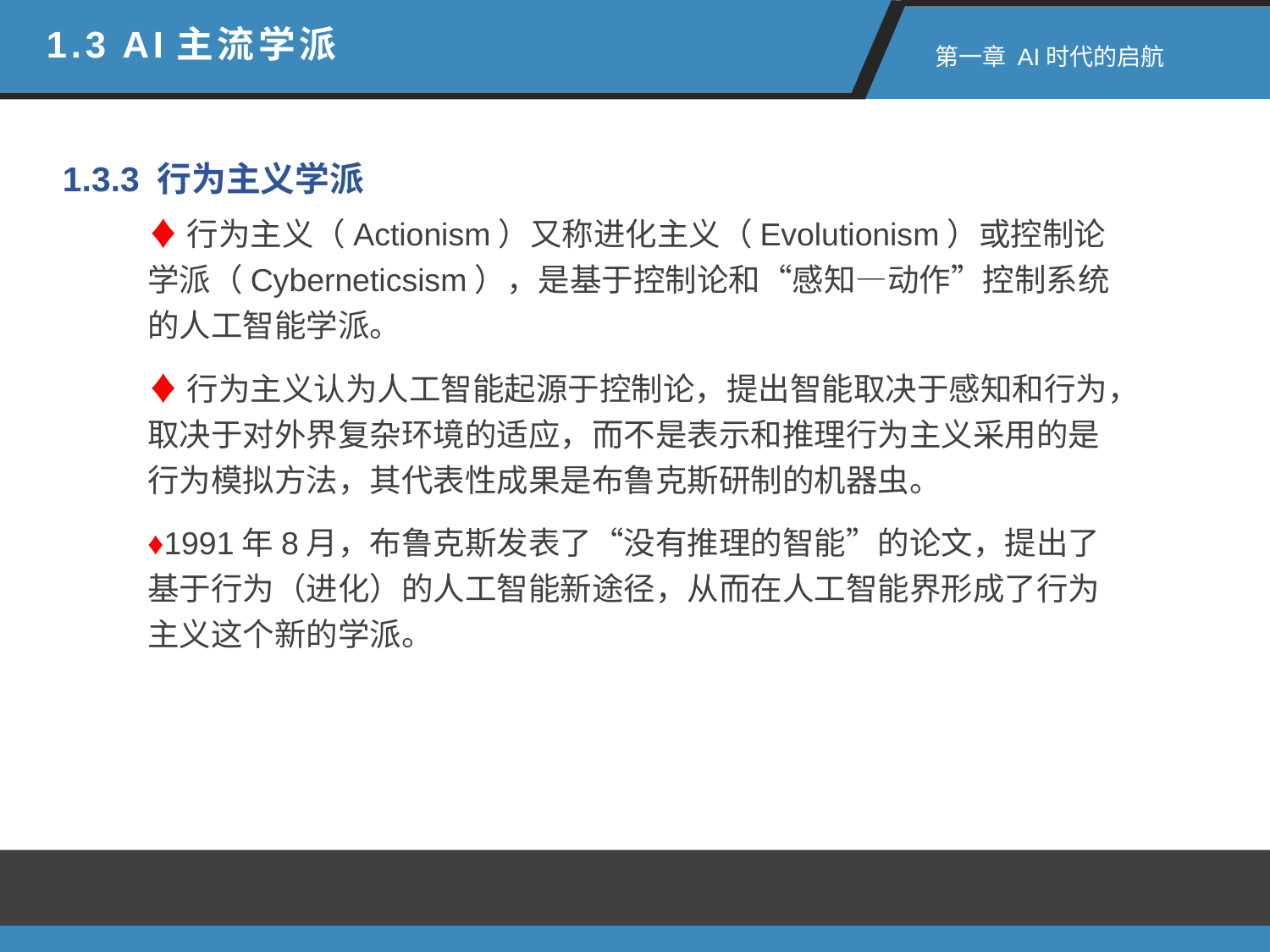

1.3 AI主流学派
  第一章 AI时代的启航
1.3.3 行为主义学派
♦行为主义（Actionism）又称进化主义（Evolutionism）或控制论学派（Cyberneticsism），是基于控制论和“感知—动作”控制系统的人工智能学派。
♦行为主义认为人工智能起源于控制论，提出智能取决于感知和行为，取决于对外界复杂环境的适应，而不是表示和推理行为主义采用的是行为模拟方法，其代表性成果是布鲁克斯研制的机器虫。
♦1991年8月，布鲁克斯发表了“没有推理的智能”的论文，提出了基于行为（进化）的人工智能新途径，从而在人工智能界形成了行为主义这个新的学派。